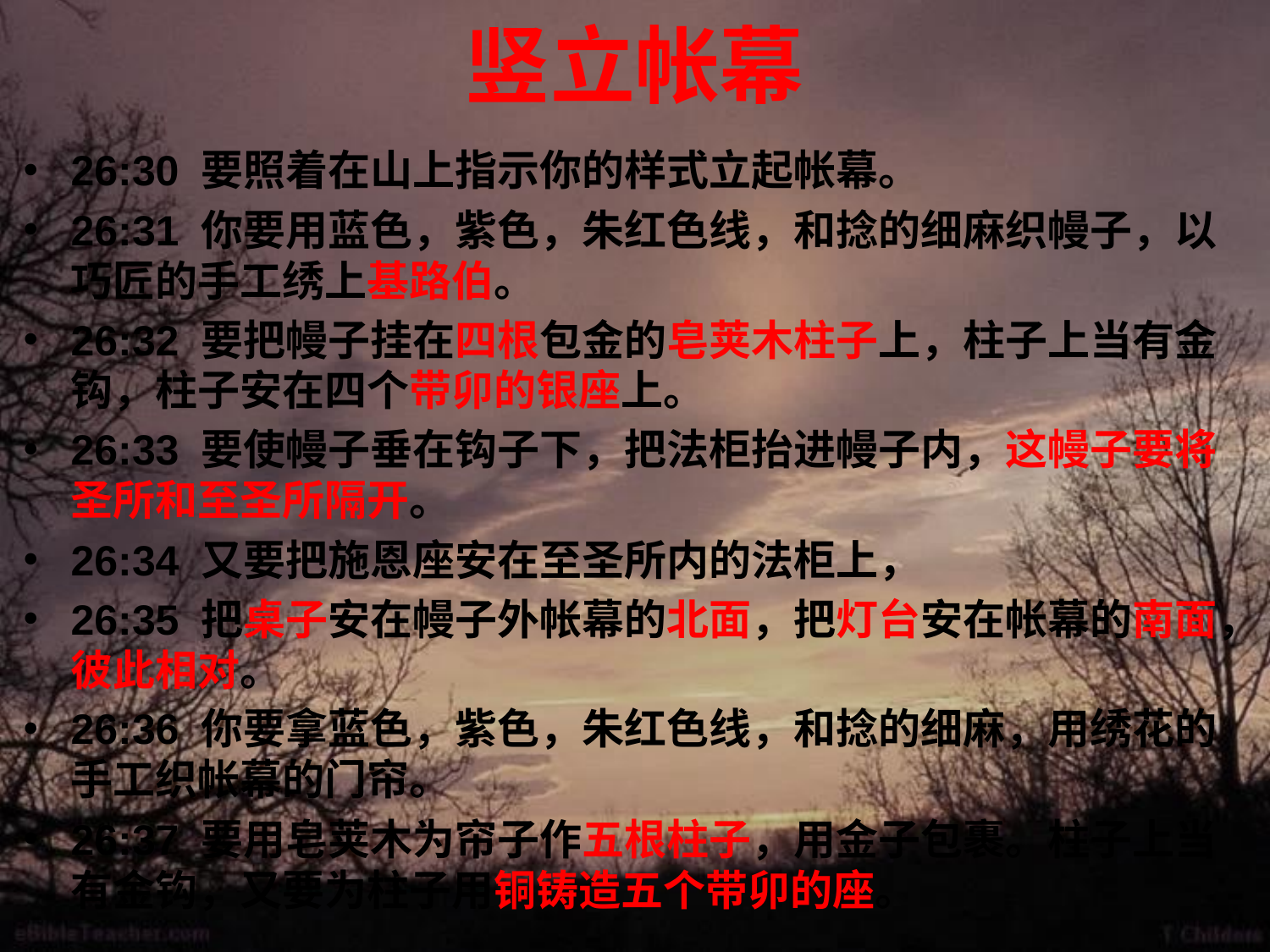

# 竖立帐幕
26:30 要照着在山上指示你的样式立起帐幕。
26:31 你要用蓝色，紫色，朱红色线，和捻的细麻织幔子，以巧匠的手工绣上基路伯。
26:32 要把幔子挂在四根包金的皂荚木柱子上，柱子上当有金钩，柱子安在四个带卯的银座上。
26:33 要使幔子垂在钩子下，把法柜抬进幔子内，这幔子要将圣所和至圣所隔开。
26:34 又要把施恩座安在至圣所内的法柜上，
26:35 把桌子安在幔子外帐幕的北面，把灯台安在帐幕的南面，彼此相对。
26:36 你要拿蓝色，紫色，朱红色线，和捻的细麻，用绣花的手工织帐幕的门帘。
26:37 要用皂荚木为帘子作五根柱子，用金子包裹。柱子上当有金钩，又要为柱子用铜铸造五个带卯的座。